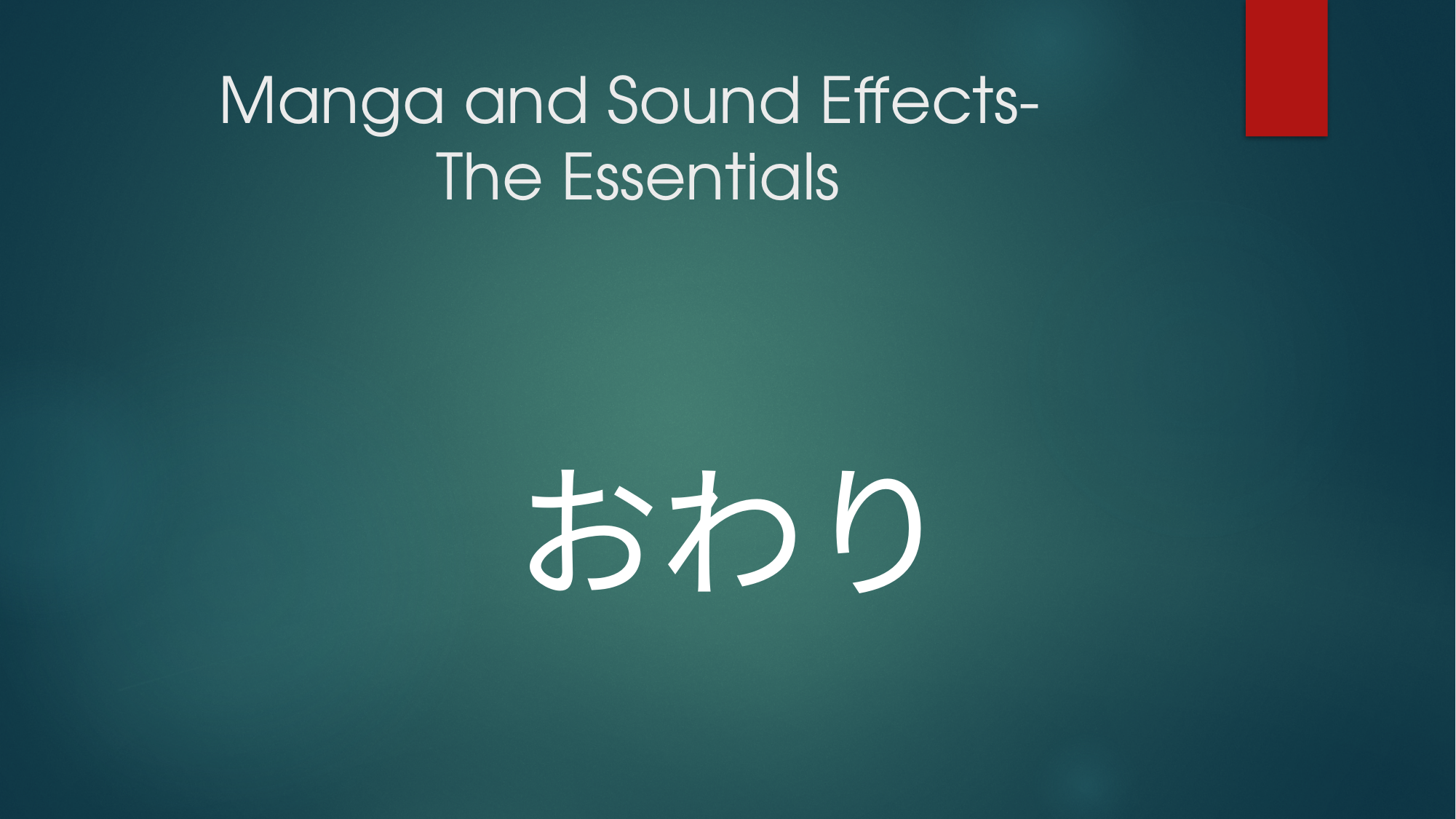

# Manga and Sound Effects- The Essentials

おわり